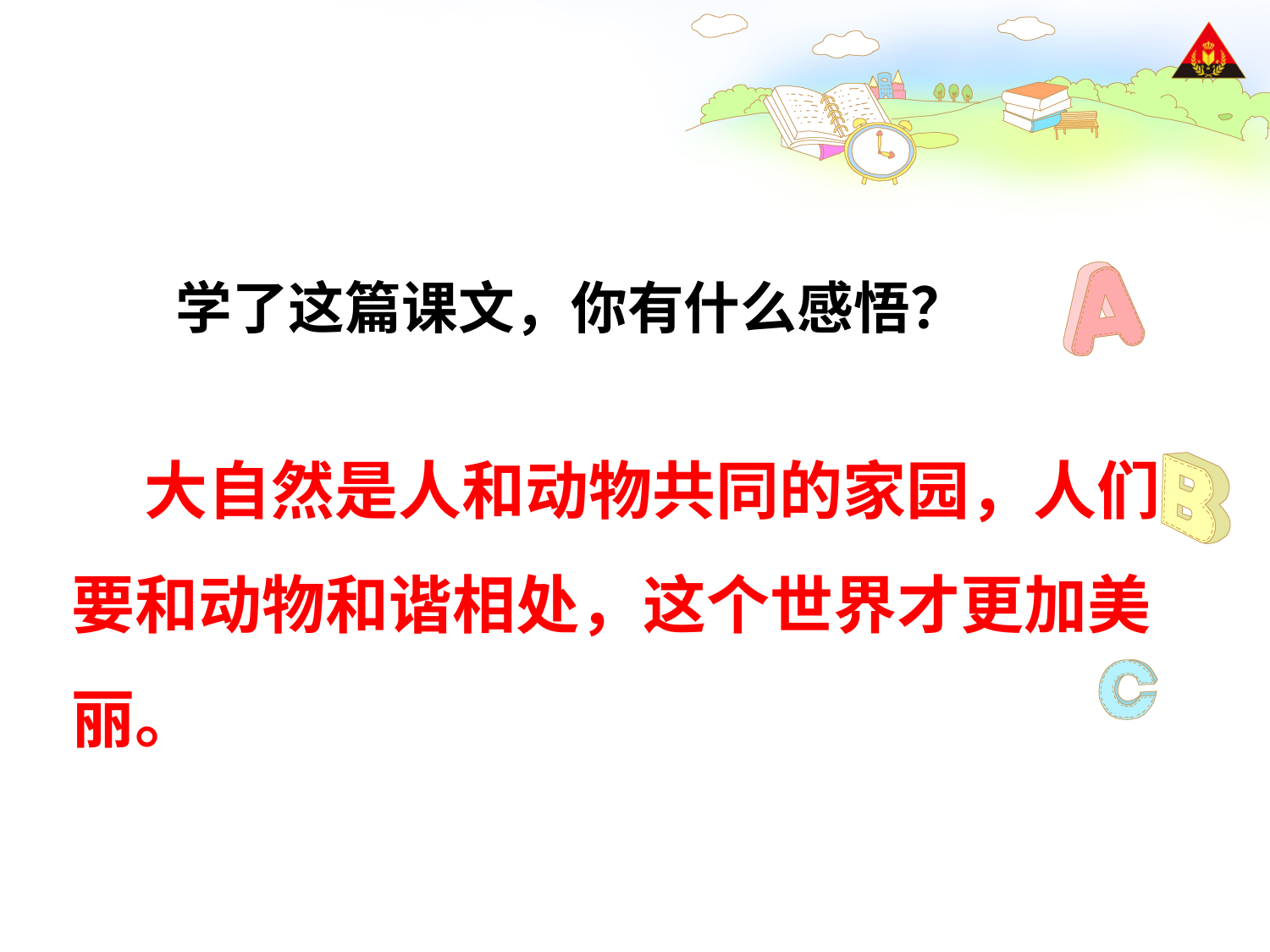

学了这篇课文，你有什么感悟？
    大自然是人和动物共同的家园，人们要和动物和谐相处，这个世界才更加美丽。